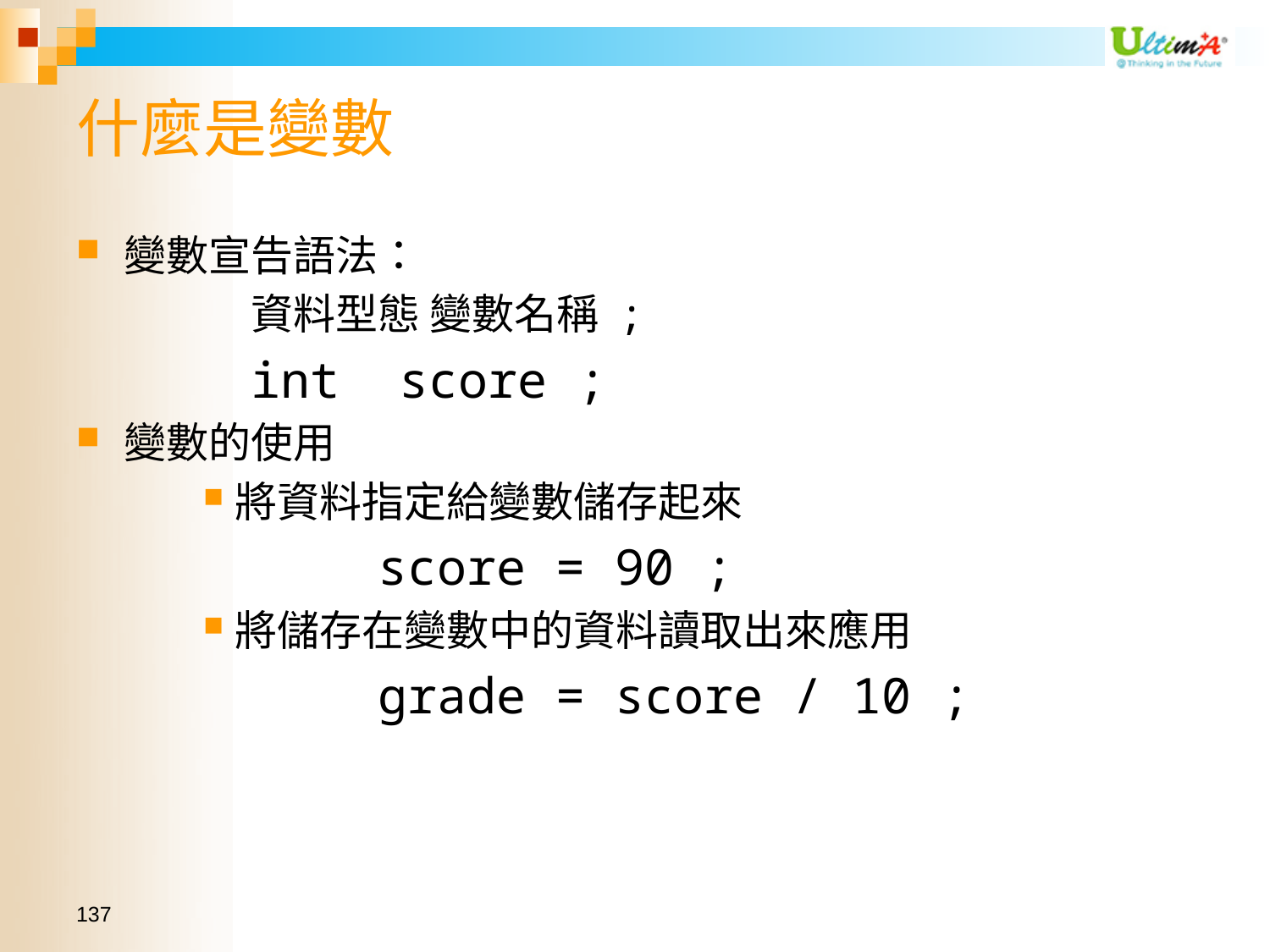

# 什麼是變數
變數宣告語法：
		資料型態 變數名稱 ;
		int  score ;
變數的使用
將資料指定給變數儲存起來
			score = 90 ;
將儲存在變數中的資料讀取出來應用
			grade = score / 10 ;

137